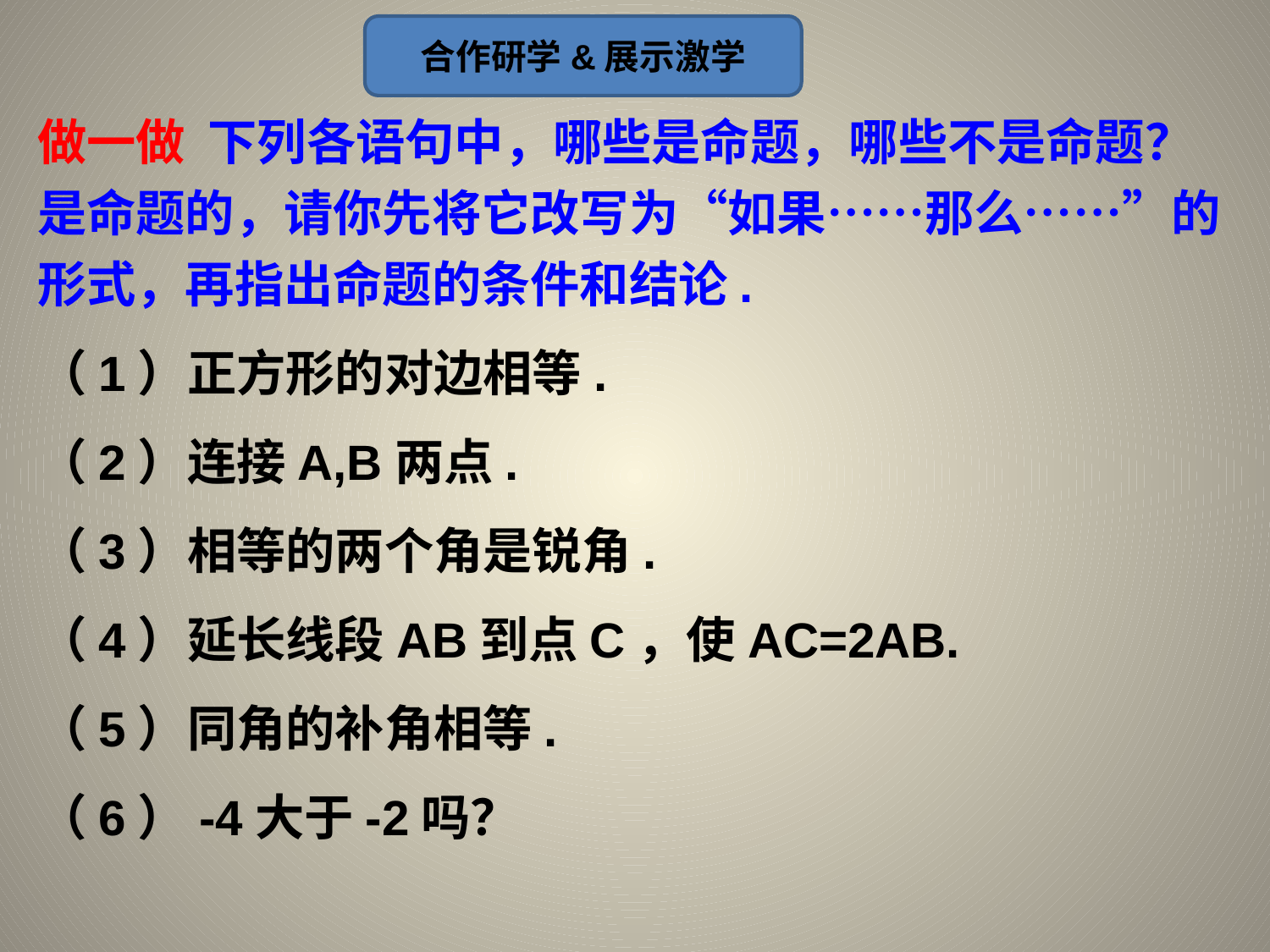

合作研学&展示激学
做一做  下列各语句中，哪些是命题，哪些不是命题？是命题的，请你先将它改写为“如果……那么……”的形式，再指出命题的条件和结论.
（1）正方形的对边相等.
（2）连接A,B两点.
（3）相等的两个角是锐角.
（4）延长线段AB到点C，使AC=2AB.
（5）同角的补角相等.
（6）-4大于-2吗？